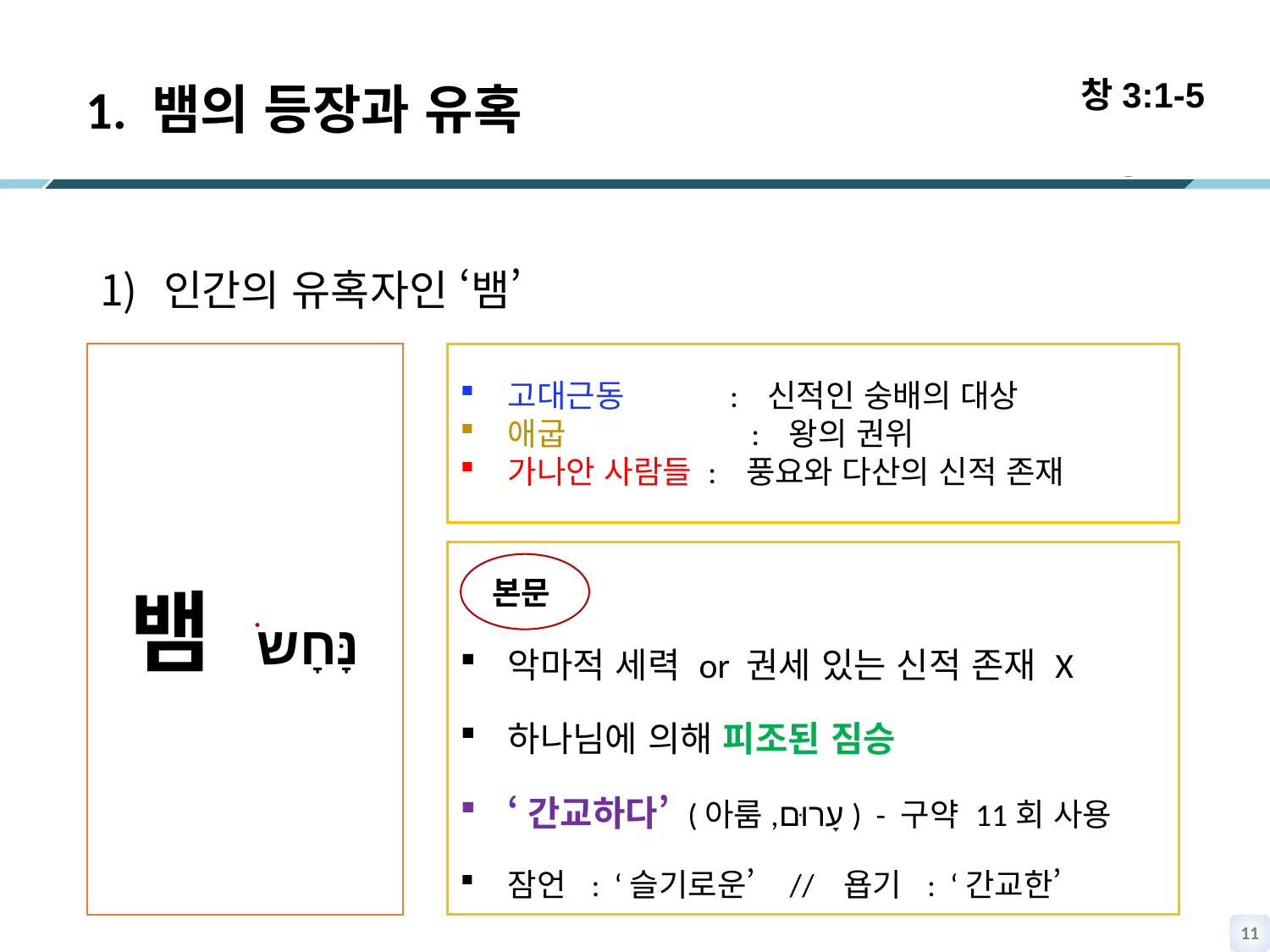

창3:1-5

1. 뱀의 등장과 유혹

인간의 유혹자인 ‘뱀’

고대근동           :   신적인 숭배의 대상
애굽                    :   왕의 권위
가나안 사람들 :   풍요와 다산의 신적 존재
뱀 נָּחָשׁ

악마적 세력 or 권세 있는 신적 존재 X

하나님에 의해 피조된 짐승

‘간교하다’ (아룸,עָרוּם )  - 구약 11회 사용

잠언  :  ‘슬기로운’   //   욥기  :  ‘간교한’

본문
11